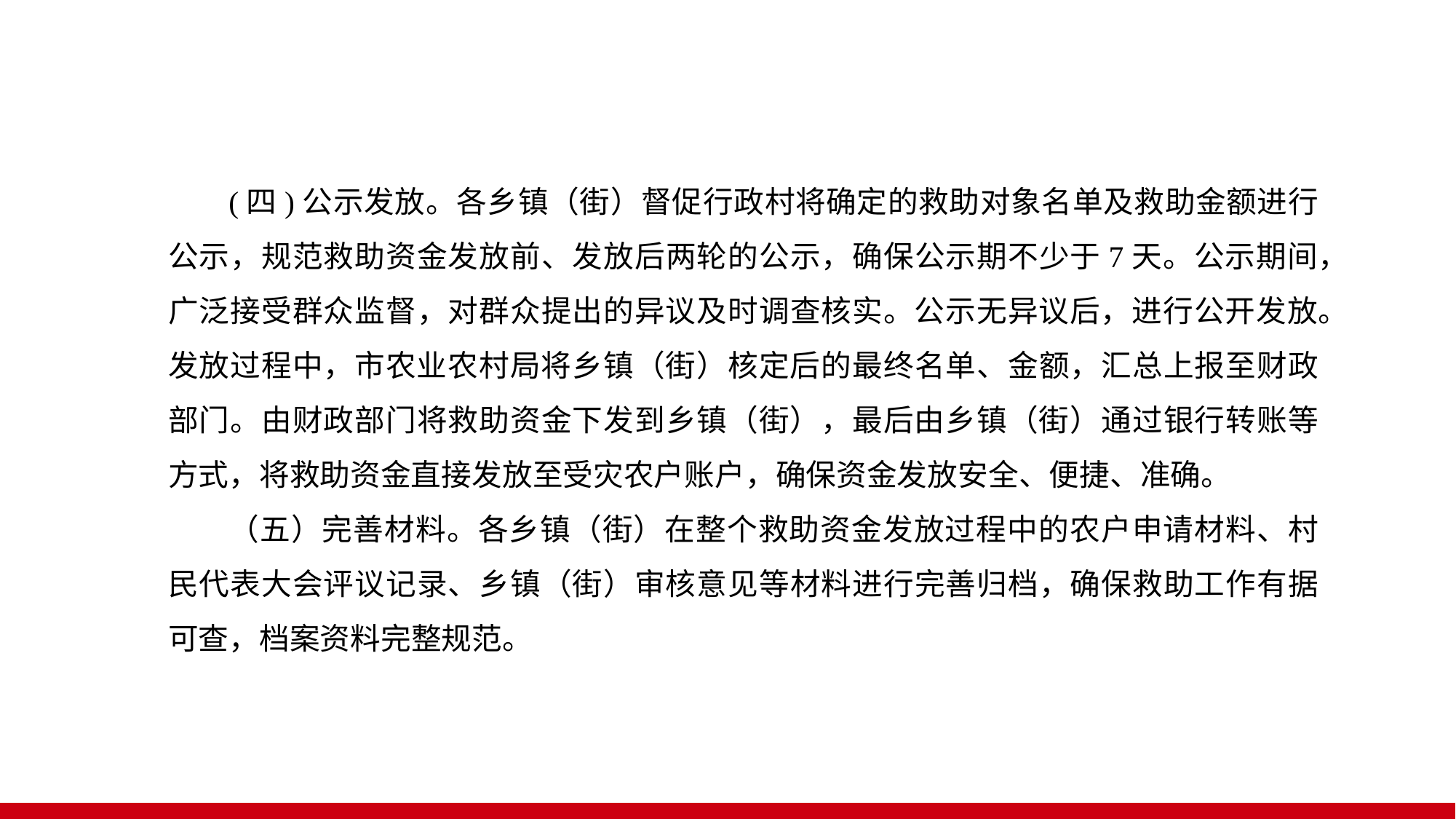

(四)公示发放。各乡镇（街）督促行政村将确定的救助对象名单及救助金额进行公示，规范救助资金发放前、发放后两轮的公示，确保公示期不少于7天。公示期间，广泛接受群众监督，对群众提出的异议及时调查核实。公示无异议后，进行公开发放。发放过程中，市农业农村局将乡镇（街）核定后的最终名单、金额，汇总上报至财政部门。由财政部门将救助资金下发到乡镇（街），最后由乡镇（街）通过银行转账等方式，将救助资金直接发放至受灾农户账户，确保资金发放安全、便捷、准确。
（五）完善材料。各乡镇（街）在整个救助资金发放过程中的农户申请材料、村民代表大会评议记录、乡镇（街）审核意见等材料进行完善归档，确保救助工作有据可查，档案资料完整规范。